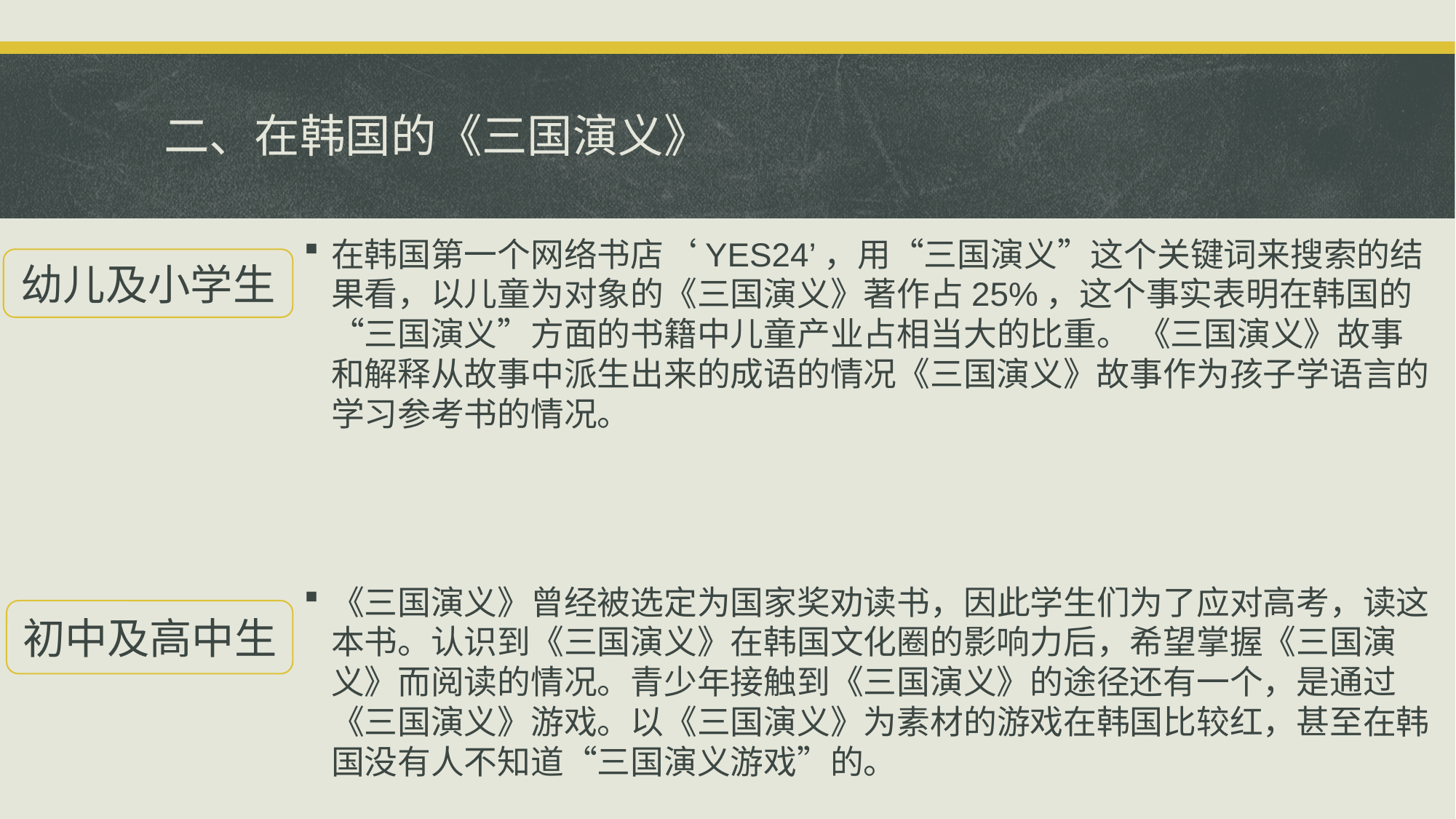

# 二、在韩国的《三国演义》
在韩国第一个网络书店‘YES24’，用“三国演义”这个关键词来搜索的结果看，以儿童为对象的《三国演义》著作占25%，这个事实表明在韩国的“三国演义”方面的书籍中儿童产业占相当大的比重。 《三国演义》故事和解释从故事中派生出来的成语的情况《三国演义》故事作为孩子学语言的学习参考书的情况。

《三国演义》曾经被选定为国家奖劝读书，因此学生们为了应对高考，读这本书。认识到《三国演义》在韩国文化圈的影响力后，希望掌握《三国演义》而阅读的情况。青少年接触到《三国演义》的途径还有一个，是通过《三国演义》游戏。以《三国演义》为素材的游戏在韩国比较红，甚至在韩国没有人不知道“三国演义游戏”的。

幼儿及小学生
初中及高中生